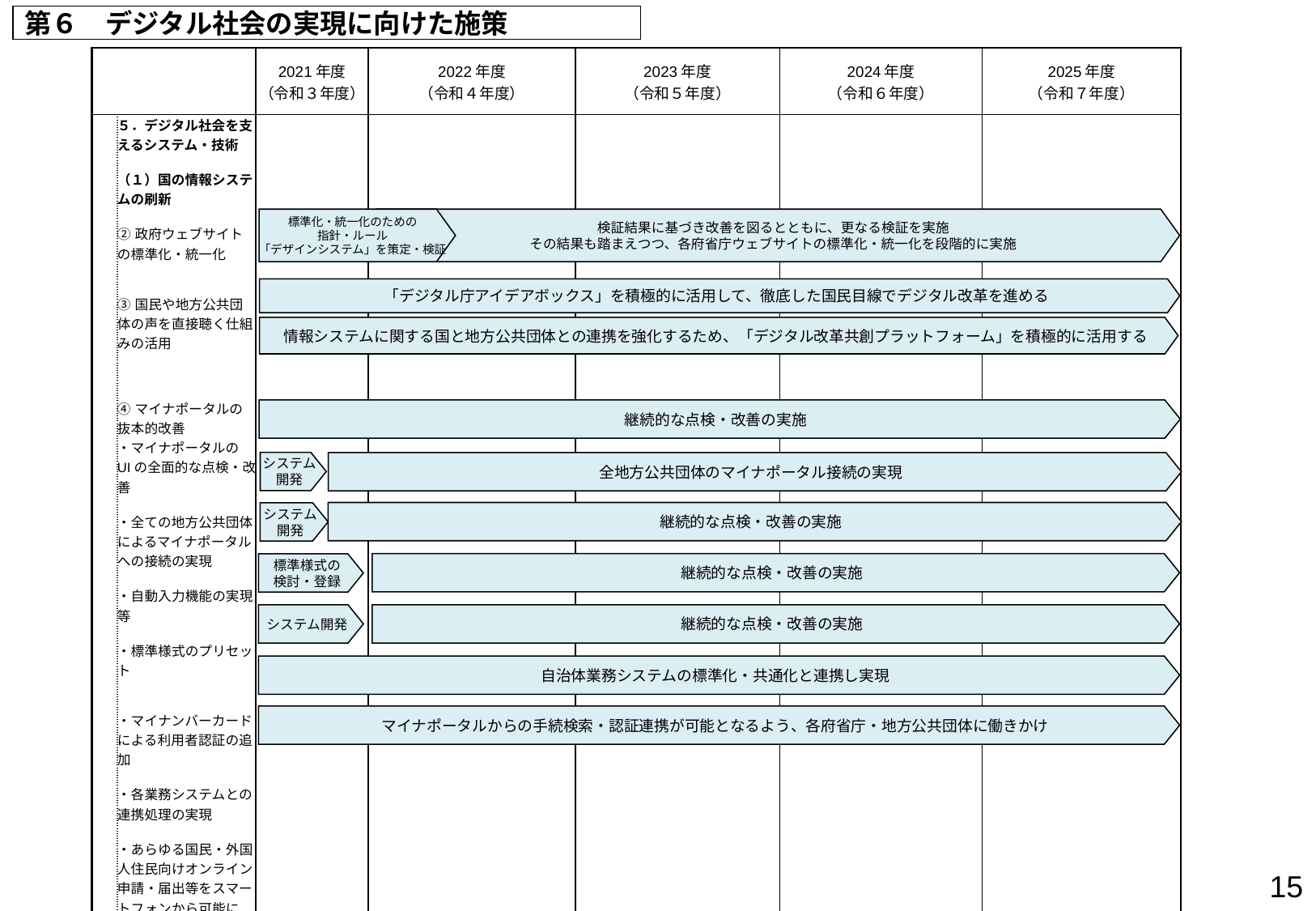

第６　デジタル社会の実現に向けた施策
|  |  | 2021年度 （令和３年度） | 2022年度 （令和４年度） | 2023年度 （令和５年度） | 2024年度 （令和６年度） | 2025年度 （令和７年度） |
| --- | --- | --- | --- | --- | --- | --- |
|  | ５．デジタル社会を支えるシステム・技術 （１）国の情報システムの刷新 ②政府ウェブサイトの標準化・統一化 ③国民や地方公共団体の声を直接聴く仕組みの活用 ④マイナポータルの抜本的改善 ・マイナポータルのUIの全面的な点検・改善 ・全ての地方公共団体によるマイナポータルへの接続の実現 ・自動入力機能の実現等 ・標準様式のプリセット ・マイナンバーカードによる利用者認証の追加 ・各業務システムとの連携処理の実現 ・あらゆる国民・外国人住民向けオンライン申請・届出等をスマートフォンから可能に |  |  |  |  |  |
標準化・統一化のための
指針・ルール
「デザインシステム」を策定・検証
検証結果に基づき改善を図るとともに、更なる検証を実施
その結果も踏まえつつ、各府省庁ウェブサイトの標準化・統一化を段階的に実施
「デジタル庁アイデアボックス」を積極的に活用して、徹底した国民目線でデジタル改革を進める
情報システムに関する国と地方公共団体との連携を強化するため、「デジタル改革共創プラットフォーム」を積極的に活用する
継続的な点検・改善の実施
システム
開発
全地方公共団体のマイナポータル接続の実現
継続的な点検・改善の実施
システム
開発
継続的な点検・改善の実施
標準様式の
検討・登録
システム開発
継続的な点検・改善の実施
自治体業務システムの標準化・共通化と連携し実現
マイナポータルからの手続検索・認証連携が可能となるよう、各府省庁・地方公共団体に働きかけ
15